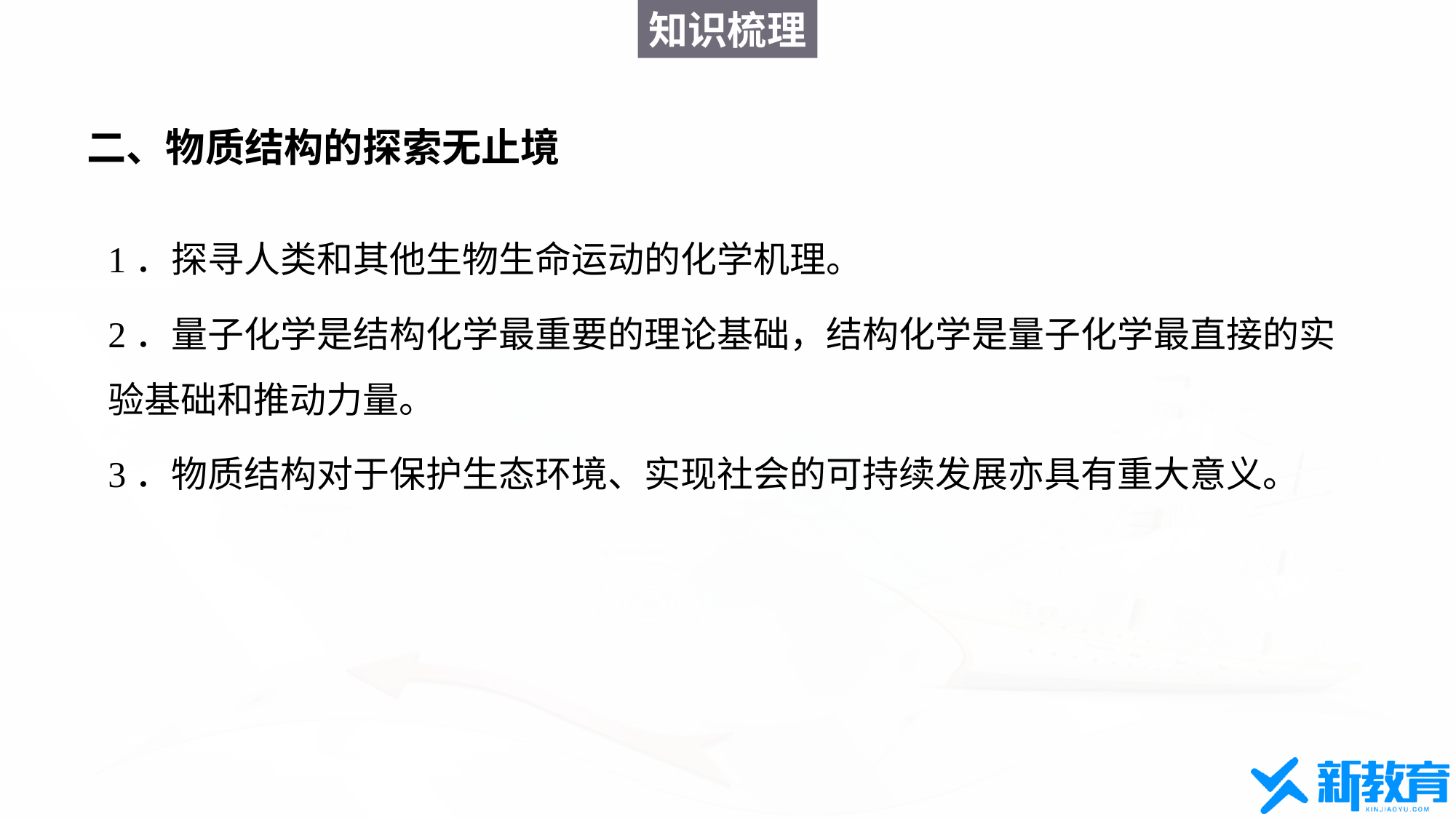

知识梳理
二、物质结构的探索无止境
1．探寻人类和其他生物生命运动的化学机理。
2．量子化学是结构化学最重要的理论基础，结构化学是量子化学最直接的实验基础和推动力量。
3．物质结构对于保护生态环境、实现社会的可持续发展亦具有重大意义。